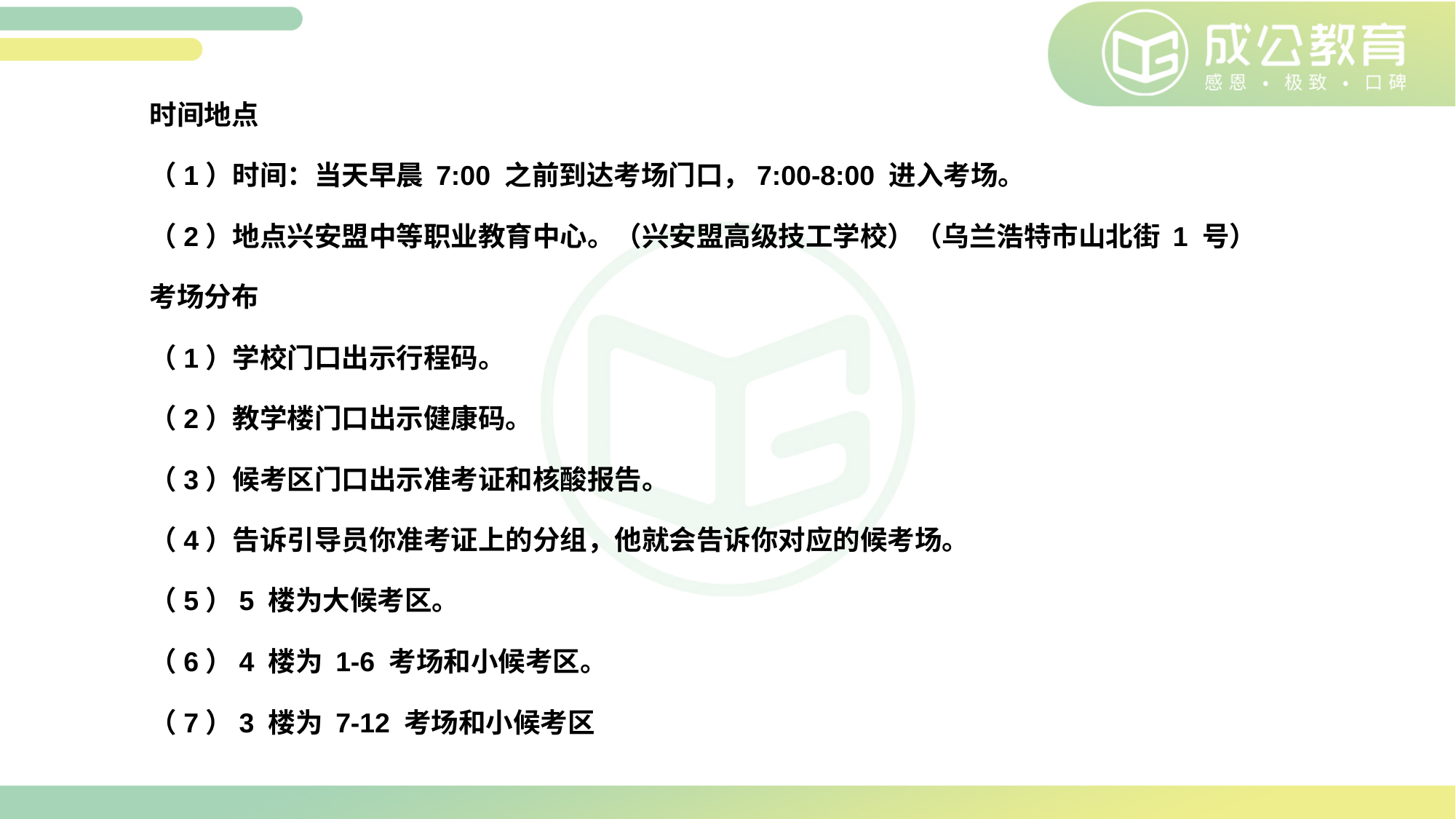

时间地点
（1）时间：当天早晨 7:00 之前到达考场门口，7:00-8:00 进入考场。
（2）地点兴安盟中等职业教育中心。（兴安盟高级技工学校）（乌兰浩特市山北街 1 号）
考场分布
（1）学校门口出示行程码。
（2）教学楼门口出示健康码。
（3）候考区门口出示准考证和核酸报告。
（4）告诉引导员你准考证上的分组，他就会告诉你对应的候考场。
（5）5 楼为大候考区。
（6）4 楼为 1-6 考场和小候考区。
（7）3 楼为 7-12 考场和小候考区